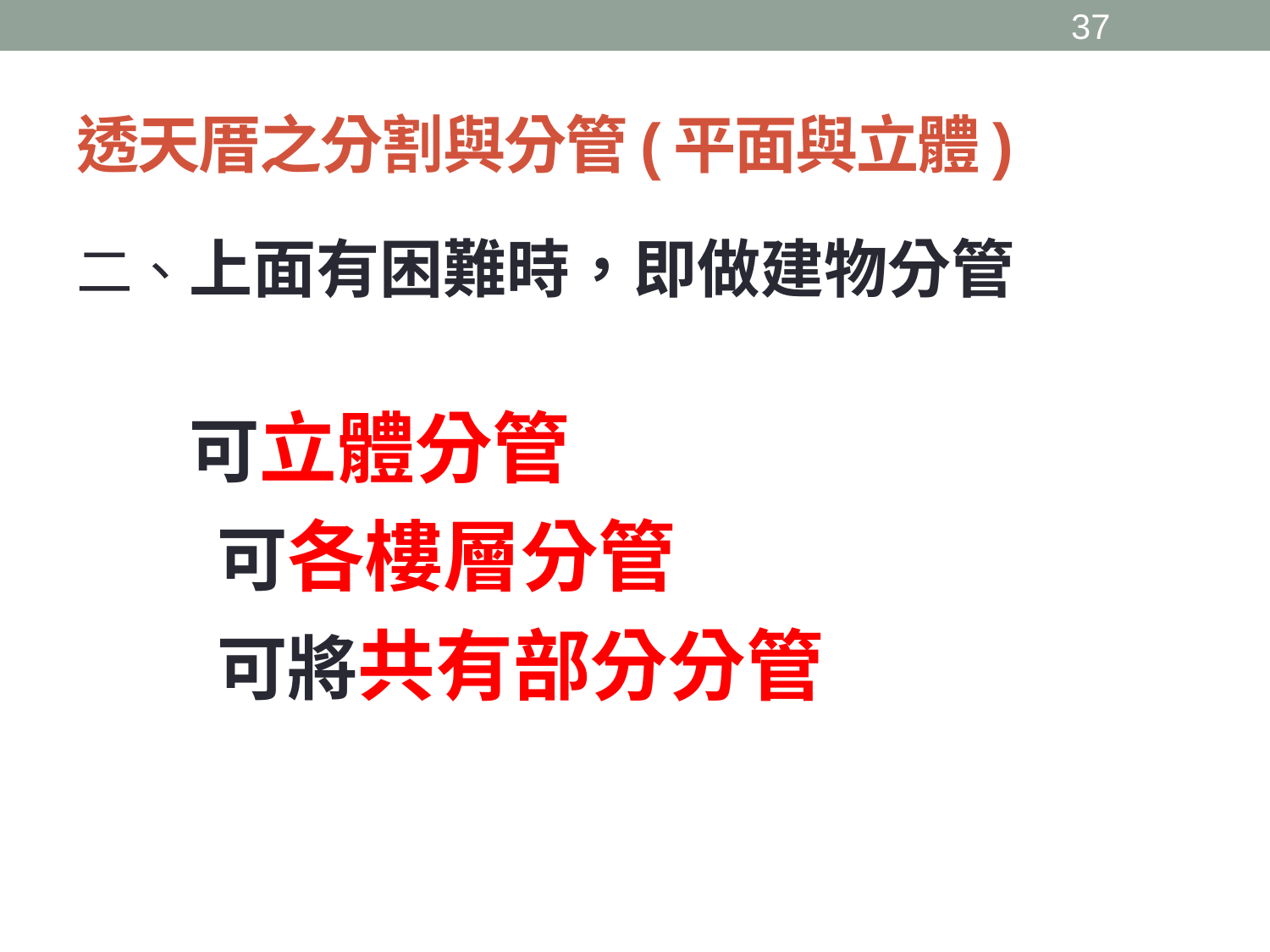

37
# 透天厝之分割與分管(平面與立體)
二、上面有困難時，即做建物分管

　　可立體分管
　　可各樓層分管
　　可將共有部分分管